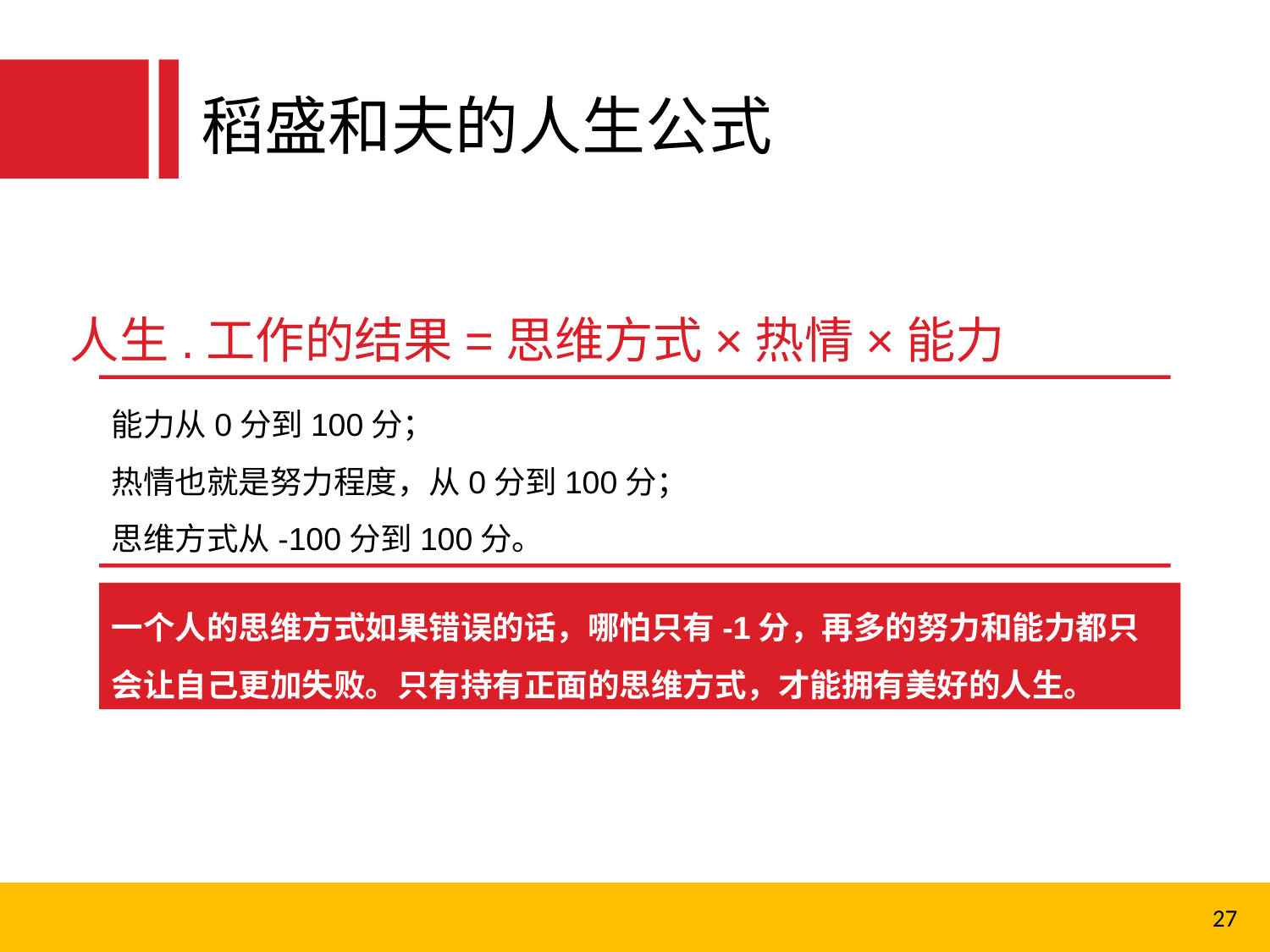

稻盛和夫的人生公式
人生.工作的结果=思维方式×热情×能力

能力从0分到100分；
热情也就是努力程度，从0分到100分；
思维方式从-100分到100分。

一个人的思维方式如果错误的话，哪怕只有-1分，再多的努力和能力都只会让自己更加失败。只有持有正面的思维方式，才能拥有美好的人生。

27